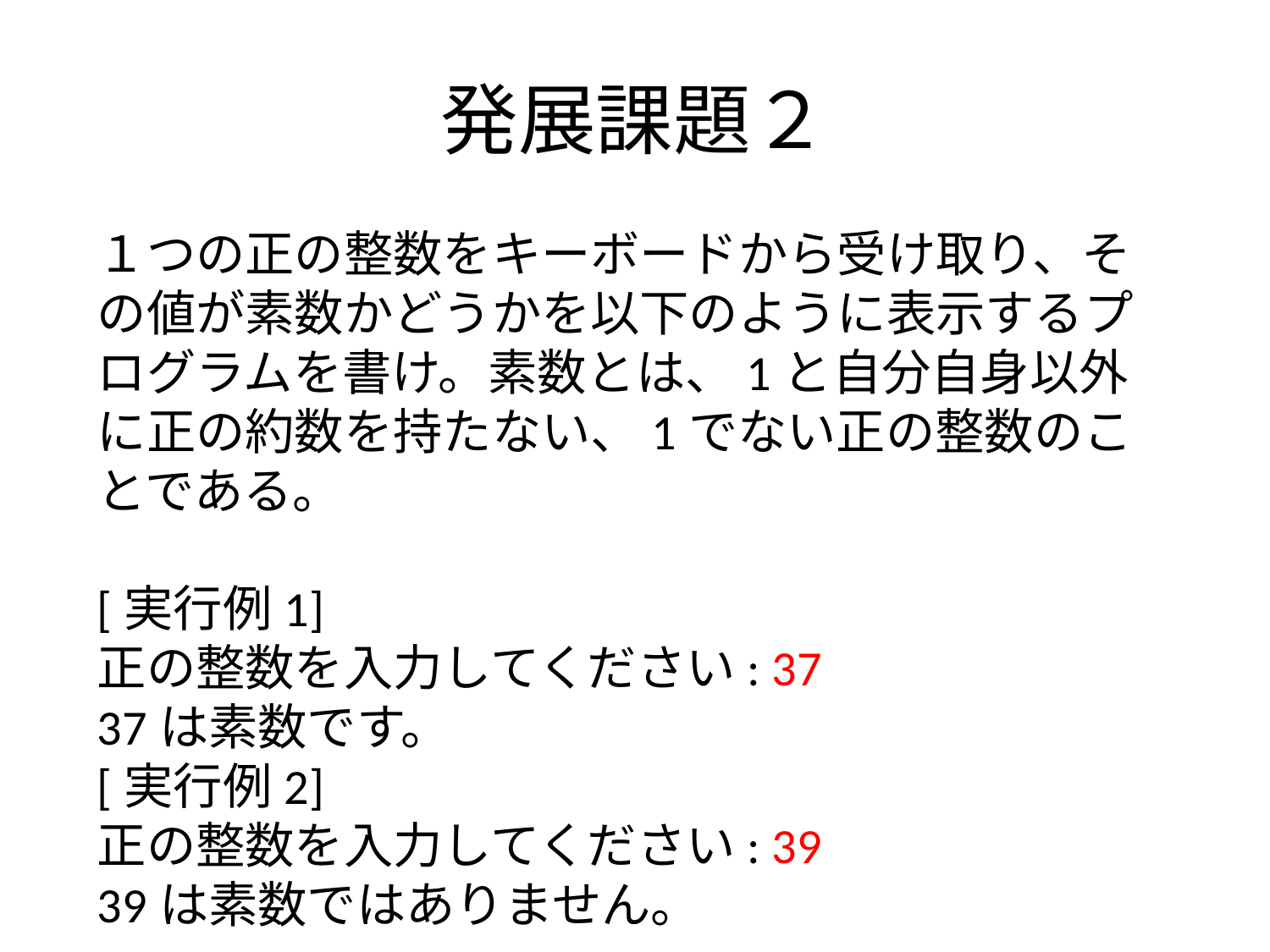

# 発展課題２
１つの正の整数をキーボードから受け取り、その値が素数かどうかを以下のように表示するプログラムを書け。素数とは、1と自分自身以外に正の約数を持たない、1でない正の整数のことである。

[実行例1]
正の整数を入力してください: 37
37は素数です。
[実行例2]
正の整数を入力してください: 39
39は素数ではありません。